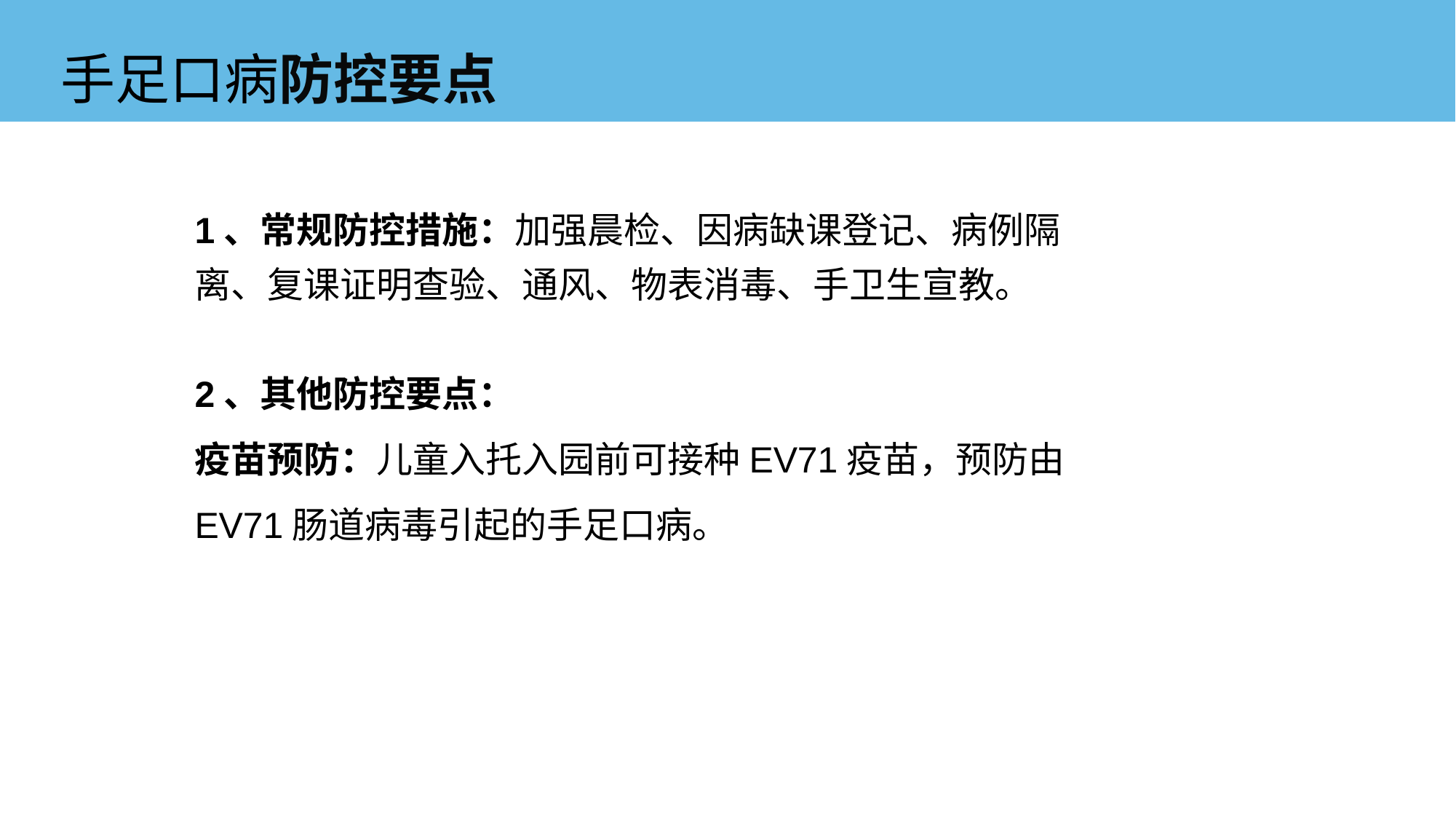

手足口病防控要点
1、常规防控措施：加强晨检、因病缺课登记、病例隔离、复课证明查验、通风、物表消毒、手卫生宣教。

2、其他防控要点：
疫苗预防：儿童入托入园前可接种EV71疫苗，预防由EV71肠道病毒引起的手足口病。